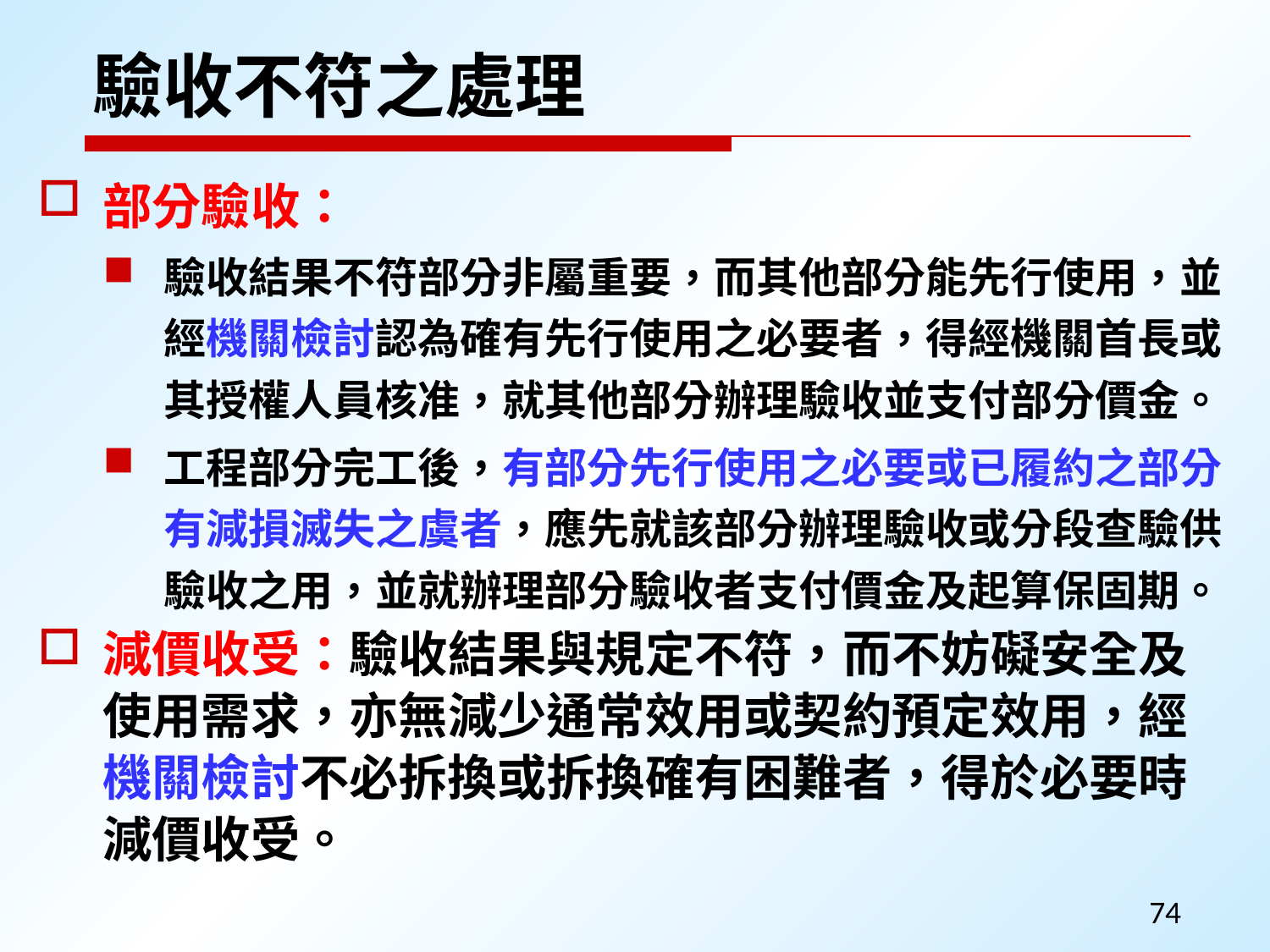

驗收不符之處理
部分驗收：
驗收結果不符部分非屬重要，而其他部分能先行使用，並經機關檢討認為確有先行使用之必要者，得經機關首長或其授權人員核准，就其他部分辦理驗收並支付部分價金。
工程部分完工後，有部分先行使用之必要或已履約之部分有減損滅失之虞者，應先就該部分辦理驗收或分段查驗供驗收之用，並就辦理部分驗收者支付價金及起算保固期。
減價收受：驗收結果與規定不符，而不妨礙安全及使用需求，亦無減少通常效用或契約預定效用，經機關檢討不必拆換或拆換確有困難者，得於必要時減價收受。